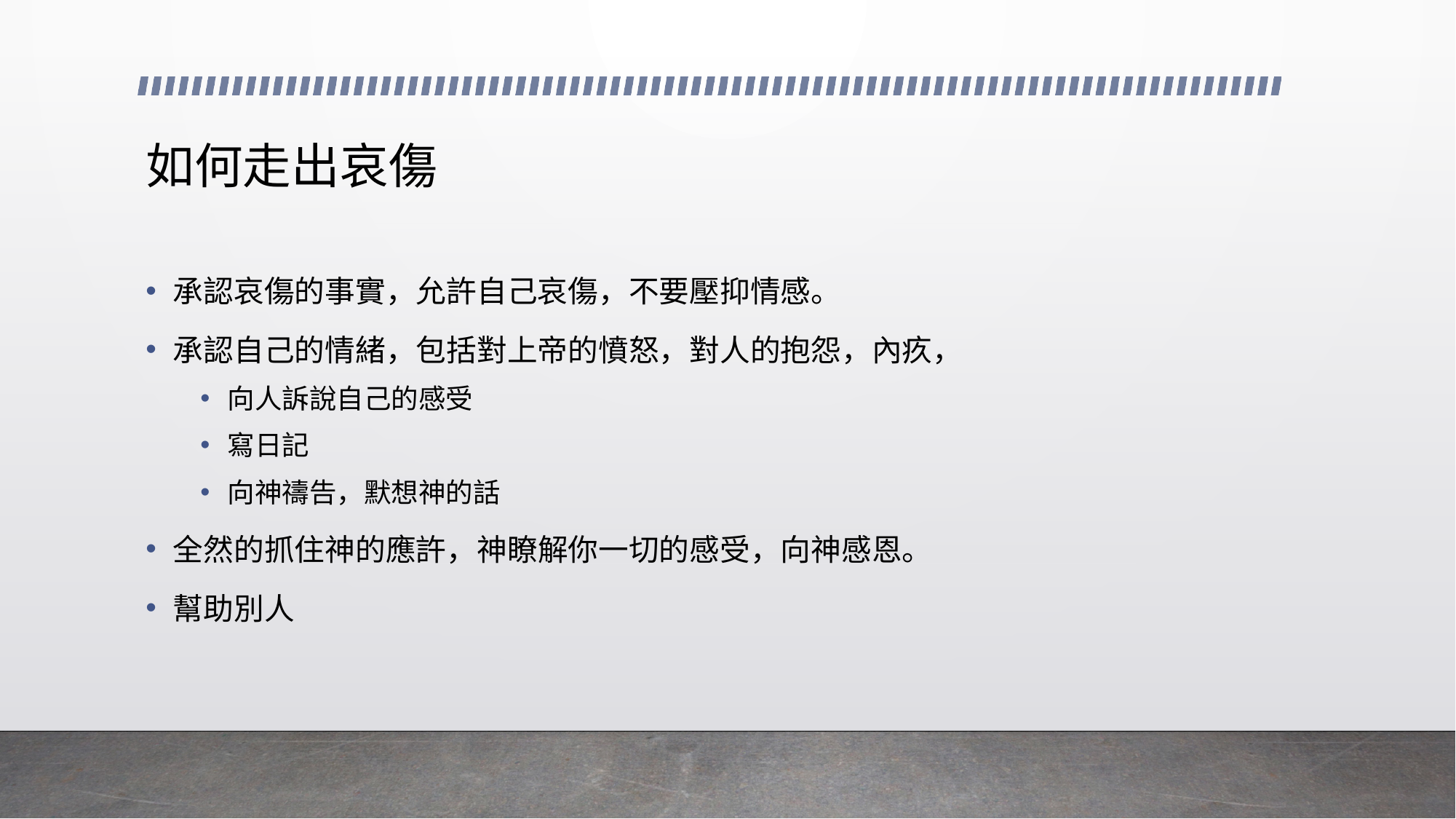

# 如何走出哀傷
承認哀傷的事實，允許自己哀傷，不要壓抑情感。
承認自己的情緒，包括對上帝的憤怒，對人的抱怨，內疚，
向人訴說自己的感受
寫日記
向神禱告，默想神的話
全然的抓住神的應許，神瞭解你一切的感受，向神感恩。
幫助別人